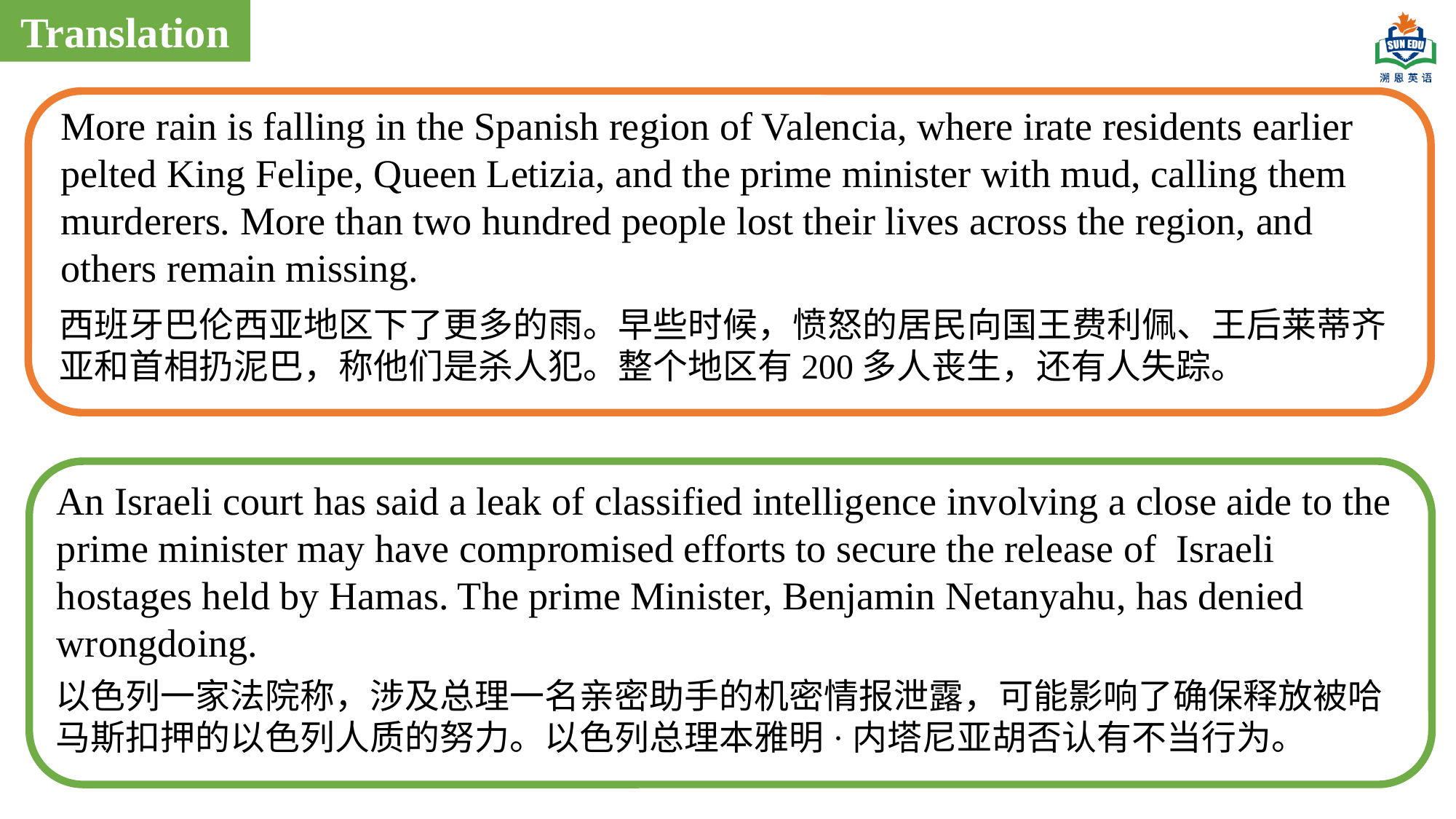

Translation

More rain is falling in the Spanish region of Valencia, where irate residents earlier pelted King Felipe, Queen Letizia, and the prime minister with mud, calling them murderers. More than two hundred people lost their lives across the region, and others remain missing.
西班牙巴伦西亚地区下了更多的雨。早些时候，愤怒的居民向国王费利佩、王后莱蒂齐亚和首相扔泥巴，称他们是杀人犯。整个地区有200多人丧生，还有人失踪。

An Israeli court has said a leak of classified intelligence involving a close aide to the prime minister may have compromised efforts to secure the release of  Israeli hostages held by Hamas. The prime Minister, Benjamin Netanyahu, has denied wrongdoing.
以色列一家法院称，涉及总理一名亲密助手的机密情报泄露，可能影响了确保释放被哈马斯扣押的以色列人质的努力。以色列总理本雅明·内塔尼亚胡否认有不当行为。